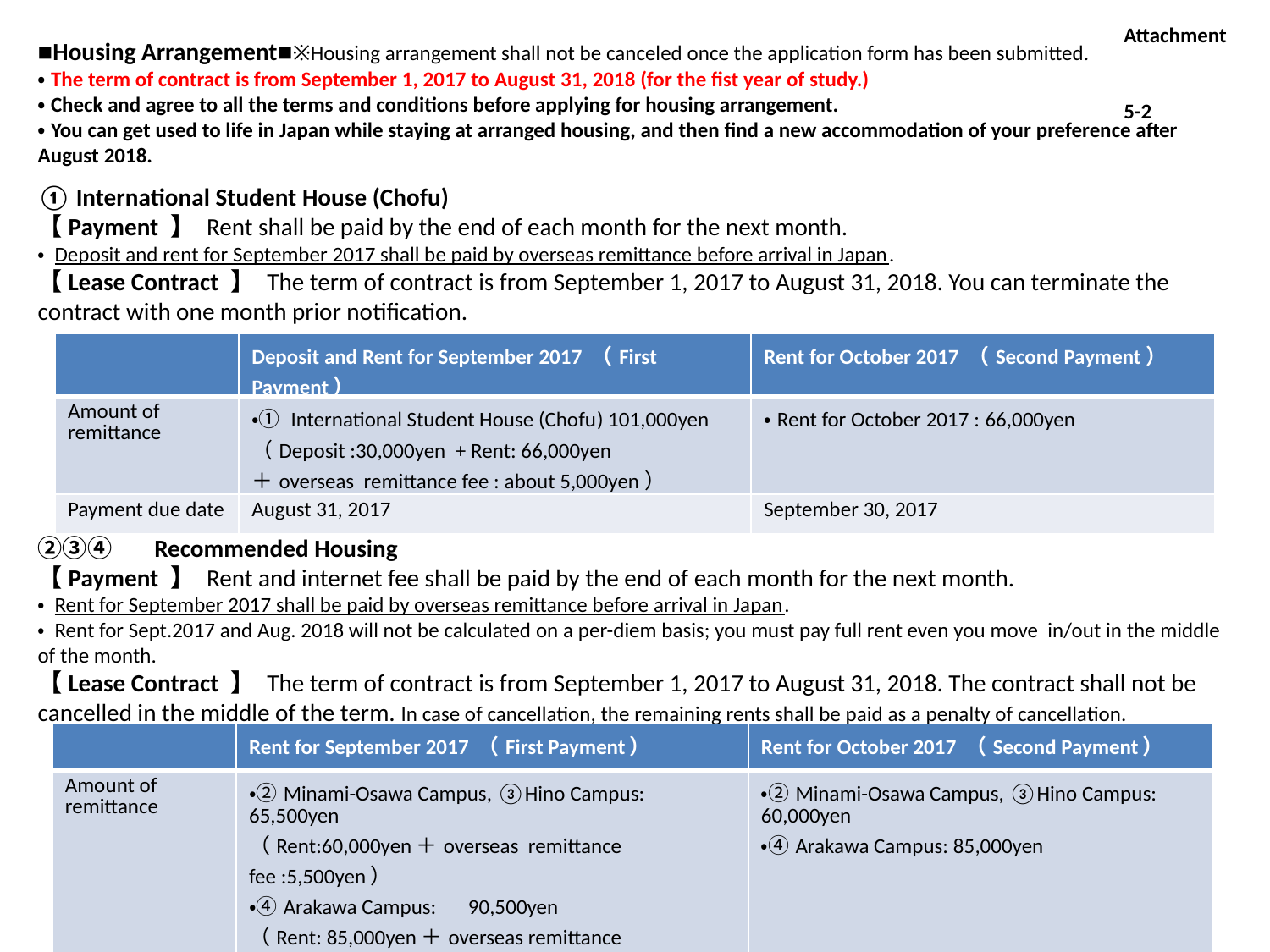

Attachment
　　　　　5-2
■Housing Arrangement■※Housing arrangement shall not be canceled once the application form has been submitted.
・The term of contract is from September 1, 2017 to August 31, 2018 (for the fist year of study.)
・Check and agree to all the terms and conditions before applying for housing arrangement.
・You can get used to life in Japan while staying at arranged housing, and then find a new accommodation of your preference after     August 2018.

① International Student House (Chofu)
【Payment 】 Rent shall be paid by the end of each month for the next month.
・ Deposit and rent for September 2017 shall be paid by overseas remittance before arrival in Japan.
【Lease Contract 】 The term of contract is from September 1, 2017 to August 31, 2018. You can terminate the contract with one month prior notification.

②③④　 Recommended Housing
【Payment 】 Rent and internet fee shall be paid by the end of each month for the next month.
・ Rent for September 2017 shall be paid by overseas remittance before arrival in Japan.
・ Rent for Sept.2017 and Aug. 2018 will not be calculated on a per-diem basis; you must pay full rent even you move  in/out in the middle of the month.
【Lease Contract 】 The term of contract is from September 1, 2017 to August 31, 2018. The contract shall not be cancelled in the middle of the term. In case of cancellation, the remaining rents shall be paid as a penalty of cancellation.

|  | Deposit and Rent for September 2017 （First Payment） | Rent for October 2017 （Second Payment） |
| --- | --- | --- |
| Amount of remittance | ・① International Student House (Chofu) 101,000yen （Deposit :30,000yen + Rent: 66,000yen ＋overseas remittance fee : about 5,000yen） | ・Rent for October 2017 : 66,000yen |
| Payment due date | August 31, 2017 | September 30, 2017 |
|  | Rent for September 2017 （First Payment） | Rent for October 2017 （Second Payment） |
| --- | --- | --- |
| Amount of remittance | ・②Minami-Osawa Campus, ③Hino Campus: 65,500yen （Rent:60,000yen＋overseas remittance fee :5,500yen） ・④Arakawa Campus:　90,500yen （Rent: 85,000yen＋overseas remittance fee:5,500yen） | ・②Minami-Osawa Campus, ③Hino Campus: 　60,000yen ・④Arakawa Campus: 85,000yen |
| Payment due date | August 25, 2017 | September 30, 2017 |